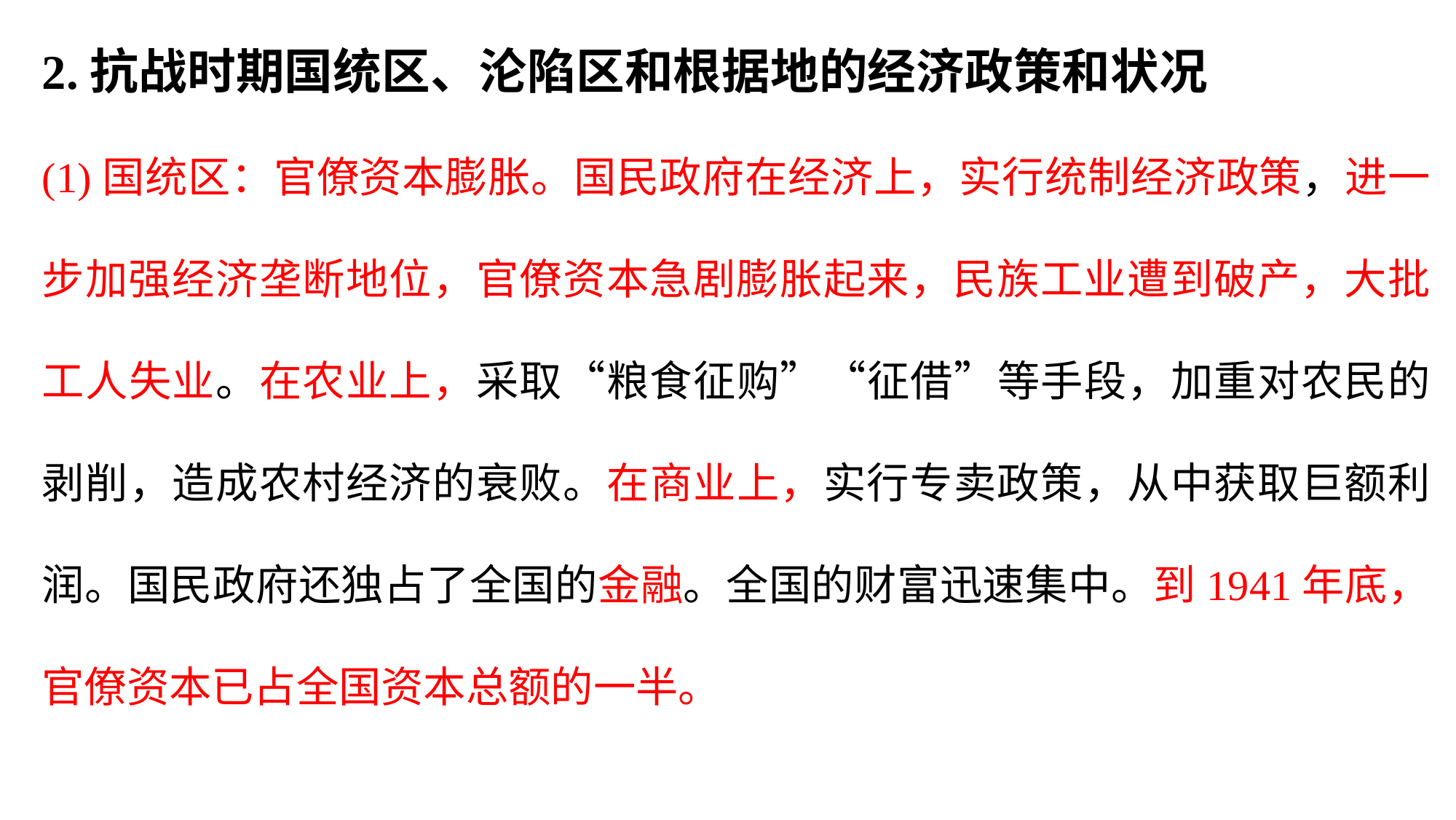

2.抗战时期国统区、沦陷区和根据地的经济政策和状况
(1)国统区：官僚资本膨胀。国民政府在经济上，实行统制经济政策，进一步加强经济垄断地位，官僚资本急剧膨胀起来，民族工业遭到破产，大批工人失业。在农业上，采取“粮食征购”“征借”等手段，加重对农民的剥削，造成农村经济的衰败。在商业上，实行专卖政策，从中获取巨额利润。国民政府还独占了全国的金融。全国的财富迅速集中。到1941年底，官僚资本已占全国资本总额的一半。